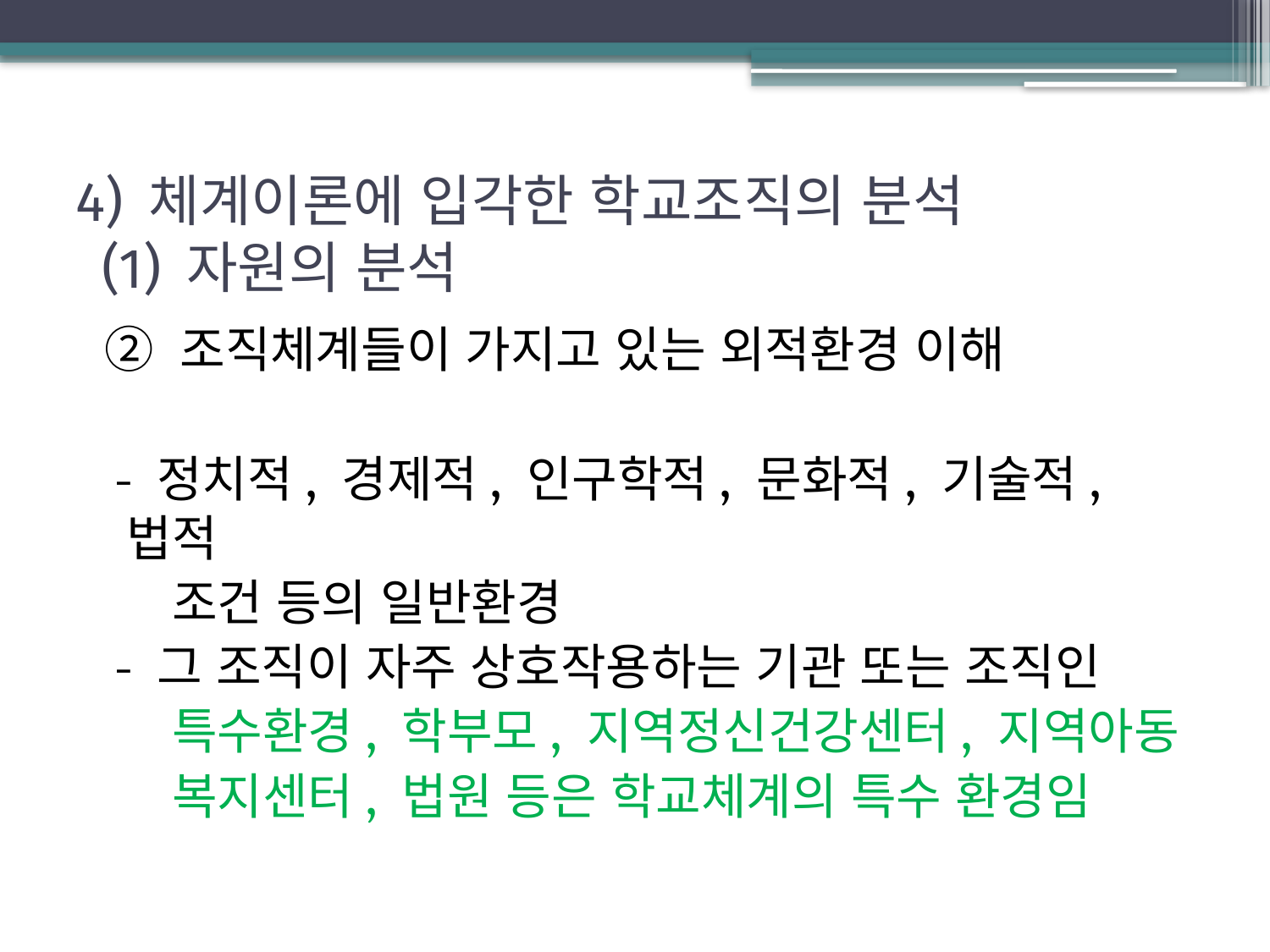

# 4) 체계이론에 입각한 학교조직의 분석 (1) 자원의 분석
 ② 조직체계들이 가지고 있는 외적환경 이해

  - 정치적, 경제적, 인구학적, 문화적, 기술적, 법적
     조건 등의 일반환경
  - 그 조직이 자주 상호작용하는 기관 또는 조직인
     특수환경, 학부모, 지역정신건강센터, 지역아동
     복지센터, 법원 등은 학교체계의 특수 환경임